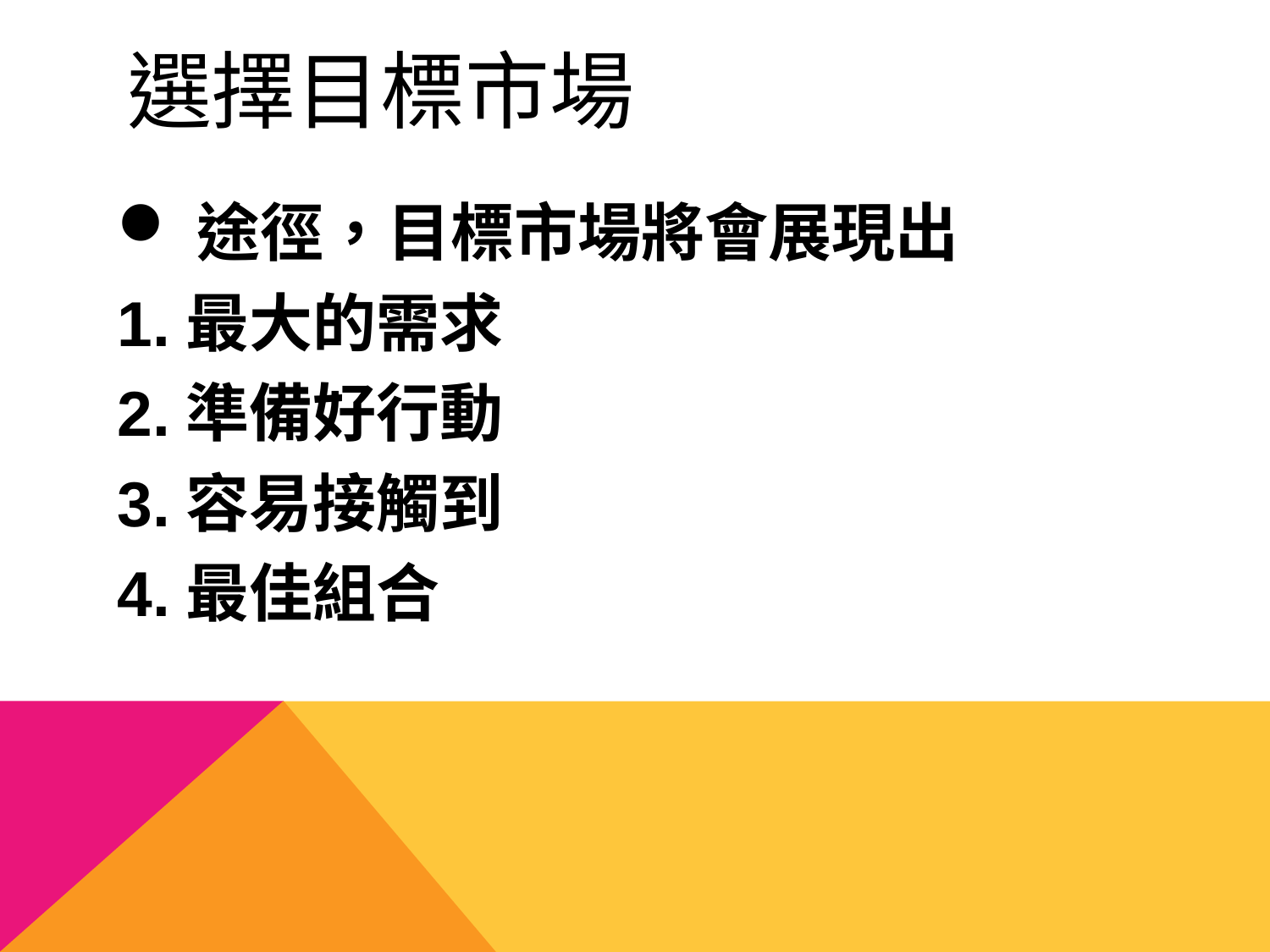

# 選擇目標市場
途徑，目標市場將會展現出
1.最大的需求
2.準備好行動
3.容易接觸到
4.最佳組合